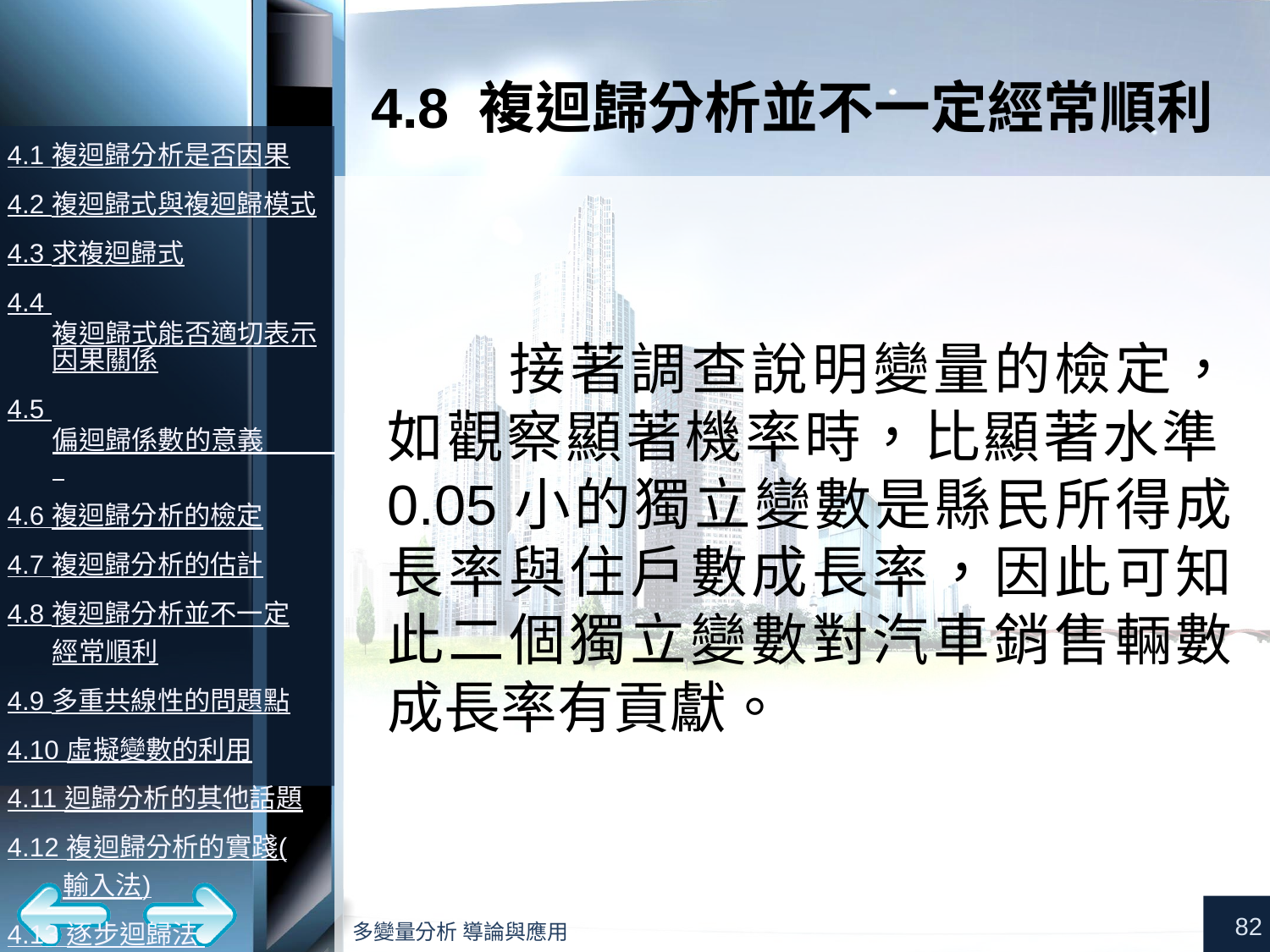

# 4.8 複迴歸分析並不一定經常順利
接著調查說明變量的檢定，如觀察顯著機率時，比顯著水準0.05小的獨立變數是縣民所得成長率與住戶數成長率，因此可知此二個獨立變數對汽車銷售輛數成長率有貢獻。
82
多變量分析 導論與應用